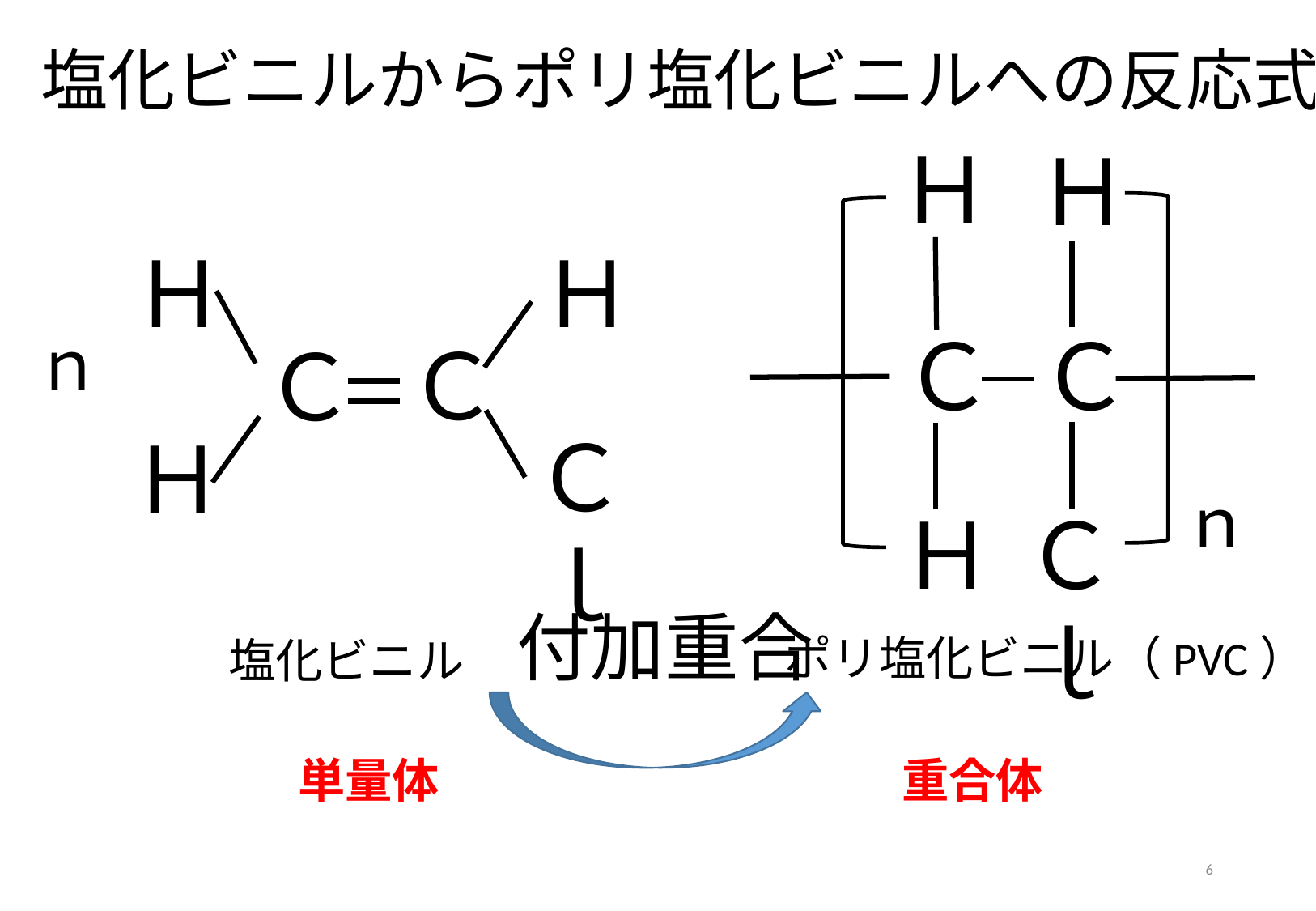

塩化ビニルからポリ塩化ビニルへの反応式
Ｈ
Ｈ

Ｈ
Ｈ
Ｃ
Ｃ
ｎ
Ｃ
Ｃ
Ｃｌ
Ｈ
ｎ
Ｃｌ
Ｈ
付加重合
ポリ塩化ビニル（PVC）
塩化ビニル

単量体
重合体
6